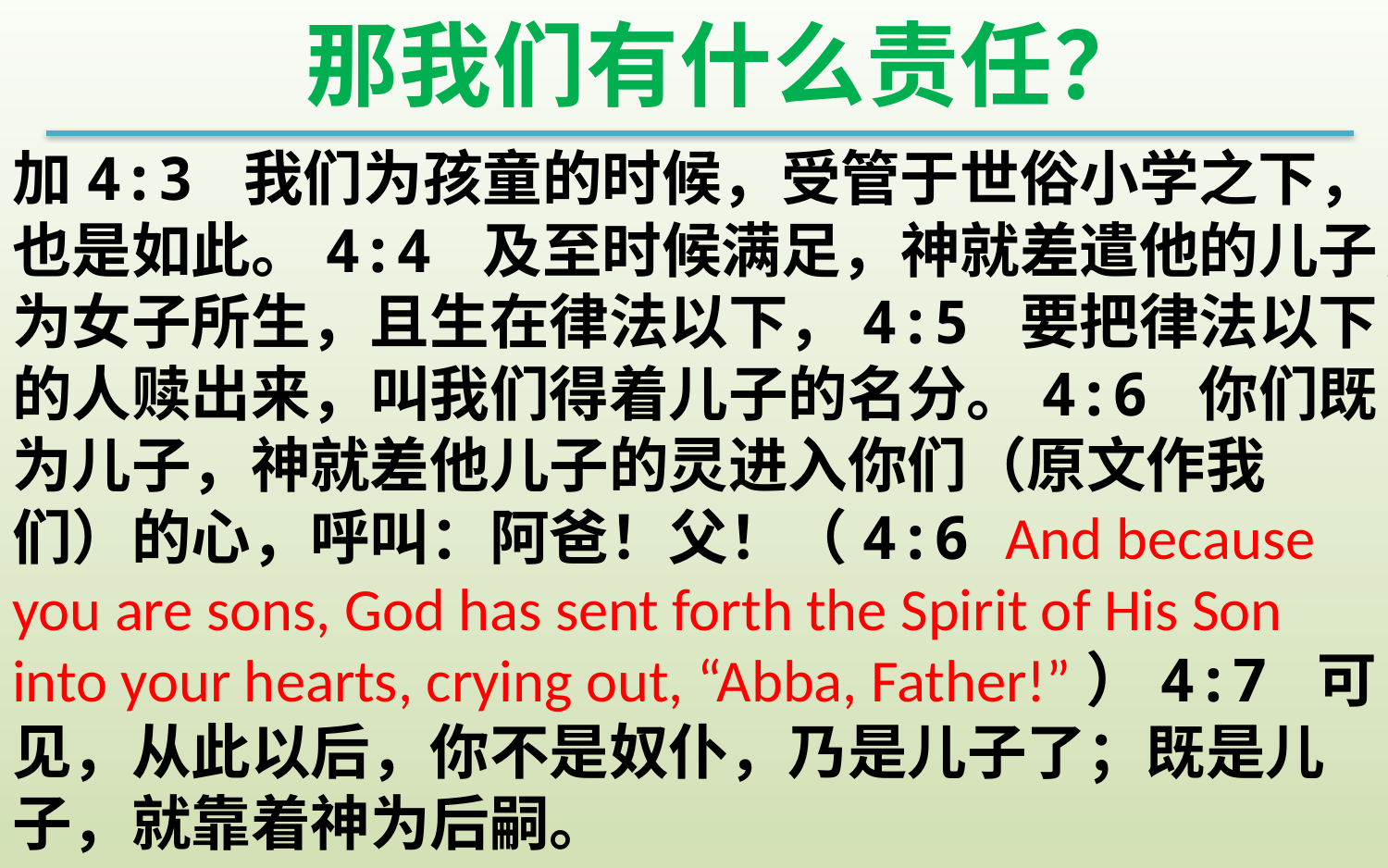

那我们有什么责任？
加4:3 我们为孩童的时候，受管于世俗小学之下，也是如此。4:4 及至时候满足，神就差遣他的儿子，为女子所生，且生在律法以下，4:5 要把律法以下的人赎出来，叫我们得着儿子的名分。4:6 你们既为儿子，神就差他儿子的灵进入你们（原文作我们）的心，呼叫：阿爸！父！（4:6 And because you are sons, God has sent forth the Spirit of His Son into your hearts, crying out, “Abba, Father!”）4:7 可见，从此以后，你不是奴仆，乃是儿子了；既是儿子，就靠着神为后嗣。